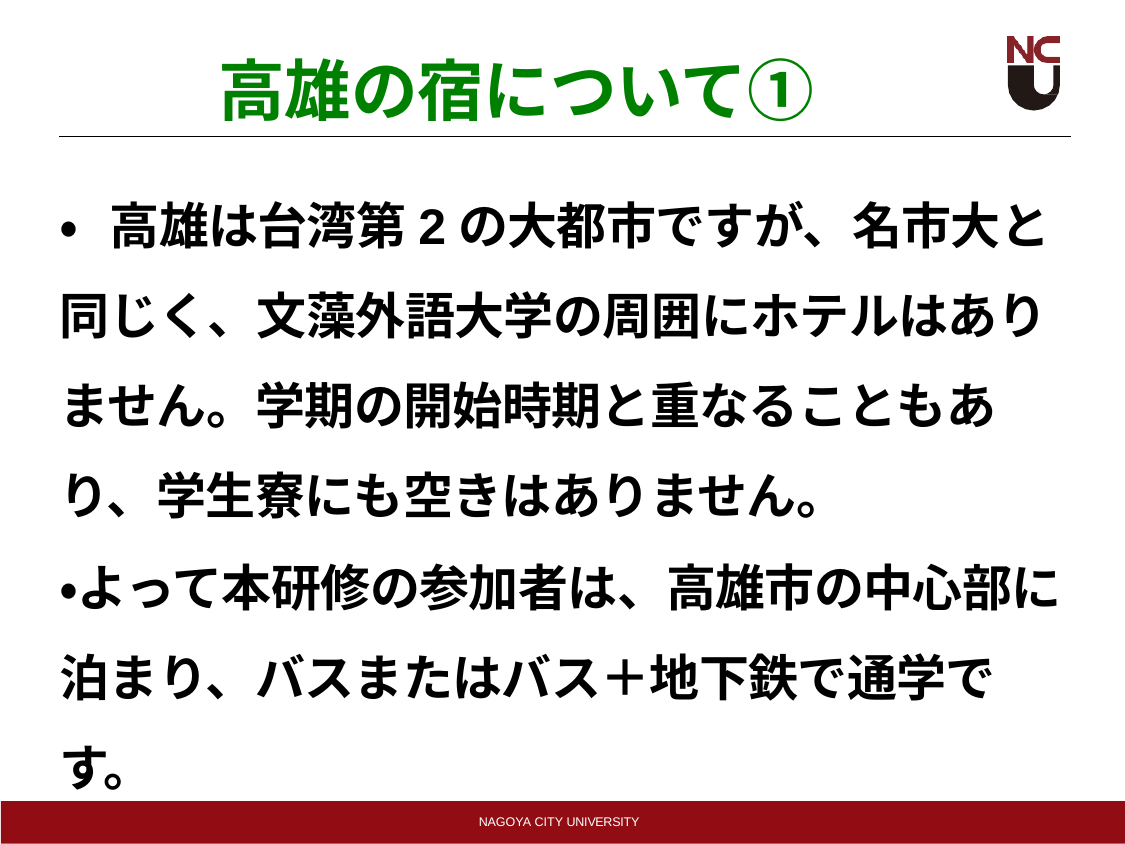

# 高雄の宿について①
・高雄は台湾第2の大都市ですが、名市大と同じく、文藻外語大学の周囲にホテルはありません。学期の開始時期と重なることもあり、学生寮にも空きはありません。
・よって本研修の参加者は、高雄市の中心部に泊まり、バスまたはバス＋地下鉄で通学です。
NAGOYA CITY UNIVERSITY